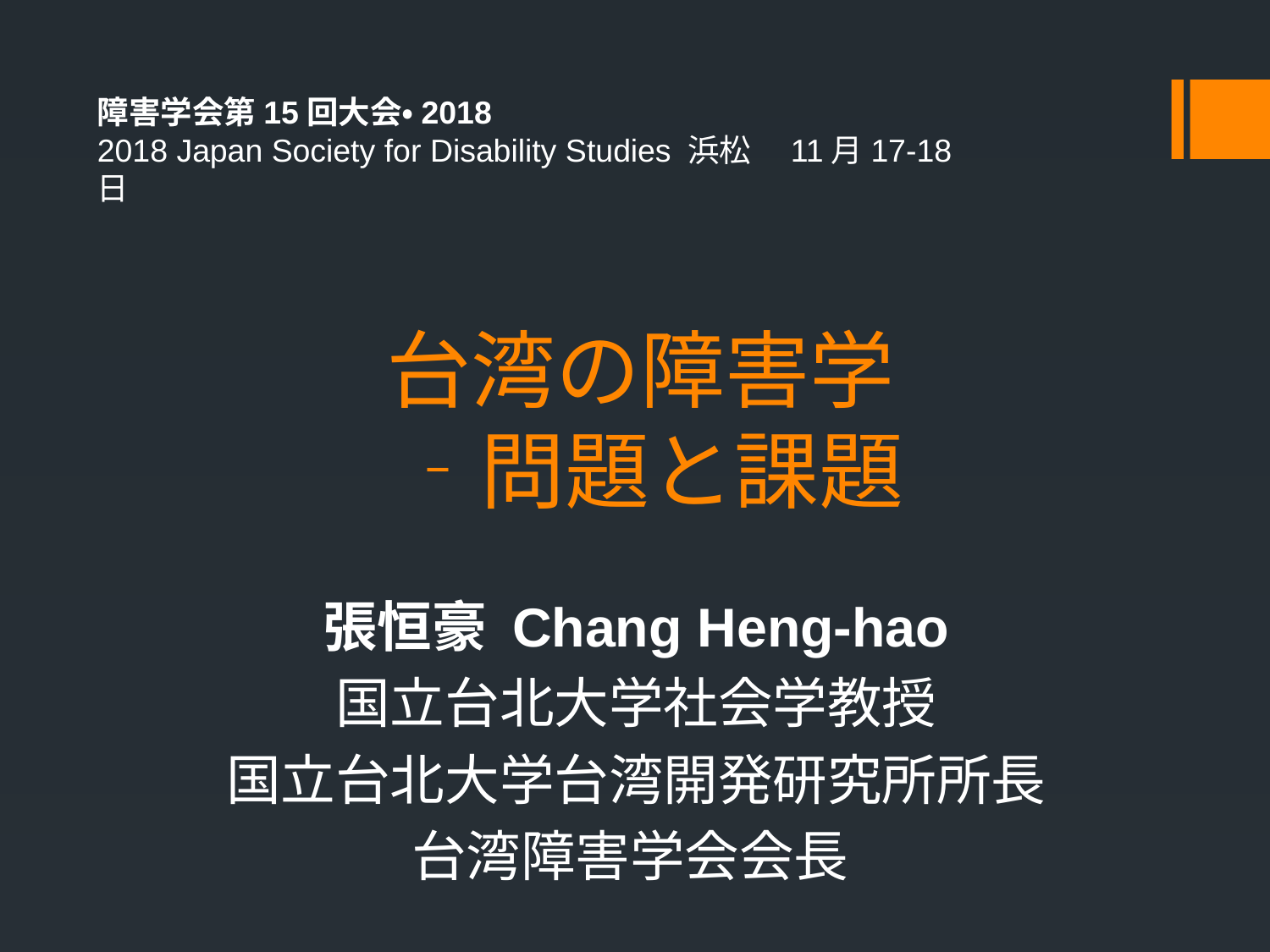

障害学会第15回大会・2018
2018 Japan Society for Disability Studies 浜松　11月17-18日
# 台湾の障害学 ‐問題と課題
張恒豪 Chang Heng-hao
国立台北大学社会学教授
国立台北大学台湾開発研究所所長
台湾障害学会会長